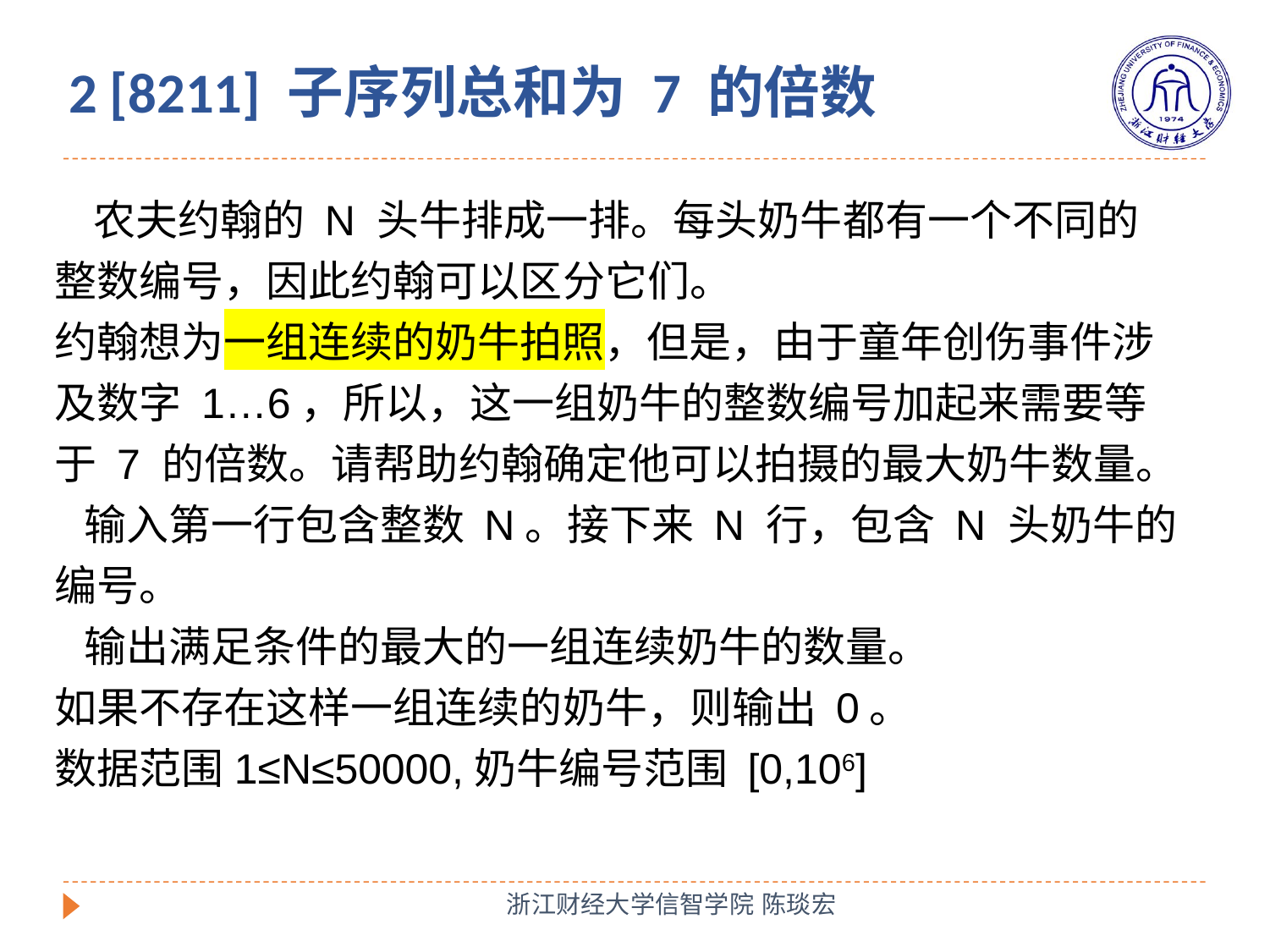

# 2 [8211] 子序列总和为 7 的倍数
   农夫约翰的 N 头牛排成一排。每头奶牛都有一个不同的整数编号，因此约翰可以区分它们。
约翰想为一组连续的奶牛拍照，但是，由于童年创伤事件涉及数字 1…6，所以，这一组奶牛的整数编号加起来需要等于 7 的倍数。请帮助约翰确定他可以拍摄的最大奶牛数量。
  输入第一行包含整数 N。接下来 N 行，包含 N 头奶牛的编号。
  输出满足条件的最大的一组连续奶牛的数量。
如果不存在这样一组连续的奶牛，则输出 0。
数据范围1≤N≤50000,奶牛编号范围 [0,106]​
浙江财经大学信智学院 陈琰宏
7